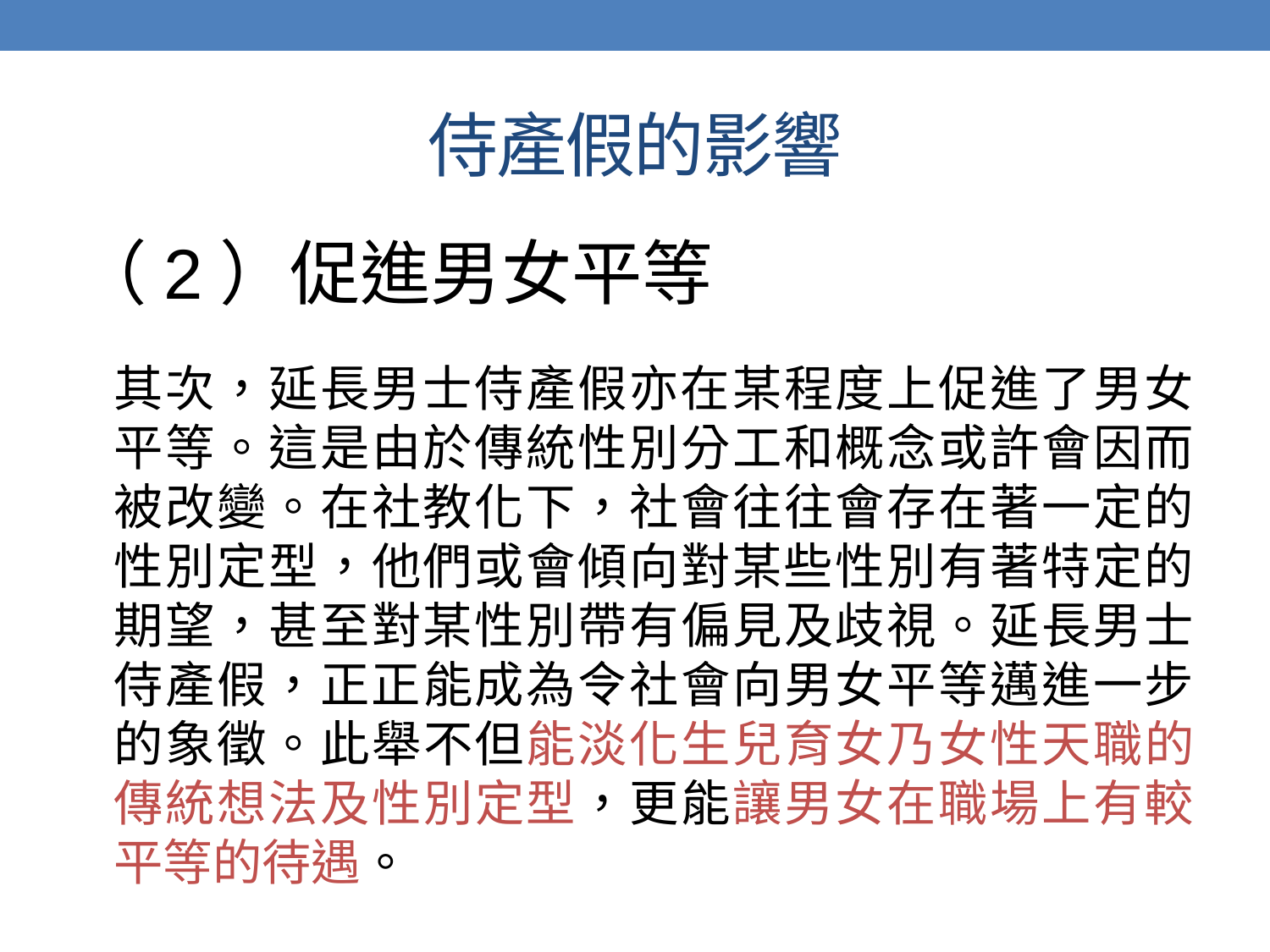

# 侍產假的影響
（2）促進男女平等
其次，延長男士侍產假亦在某程度上促進了男女平等。這是由於傳統性別分工和概念或許會因而被改變。在社教化下，社會往往會存在著一定的性別定型，他們或會傾向對某些性別有著特定的期望，甚至對某性別帶有偏見及歧視。延長男士侍產假，正正能成為令社會向男女平等邁進一步的象徵。此舉不但能淡化生兒育女乃女性天職的傳統想法及性別定型，更能讓男女在職場上有較平等的待遇。